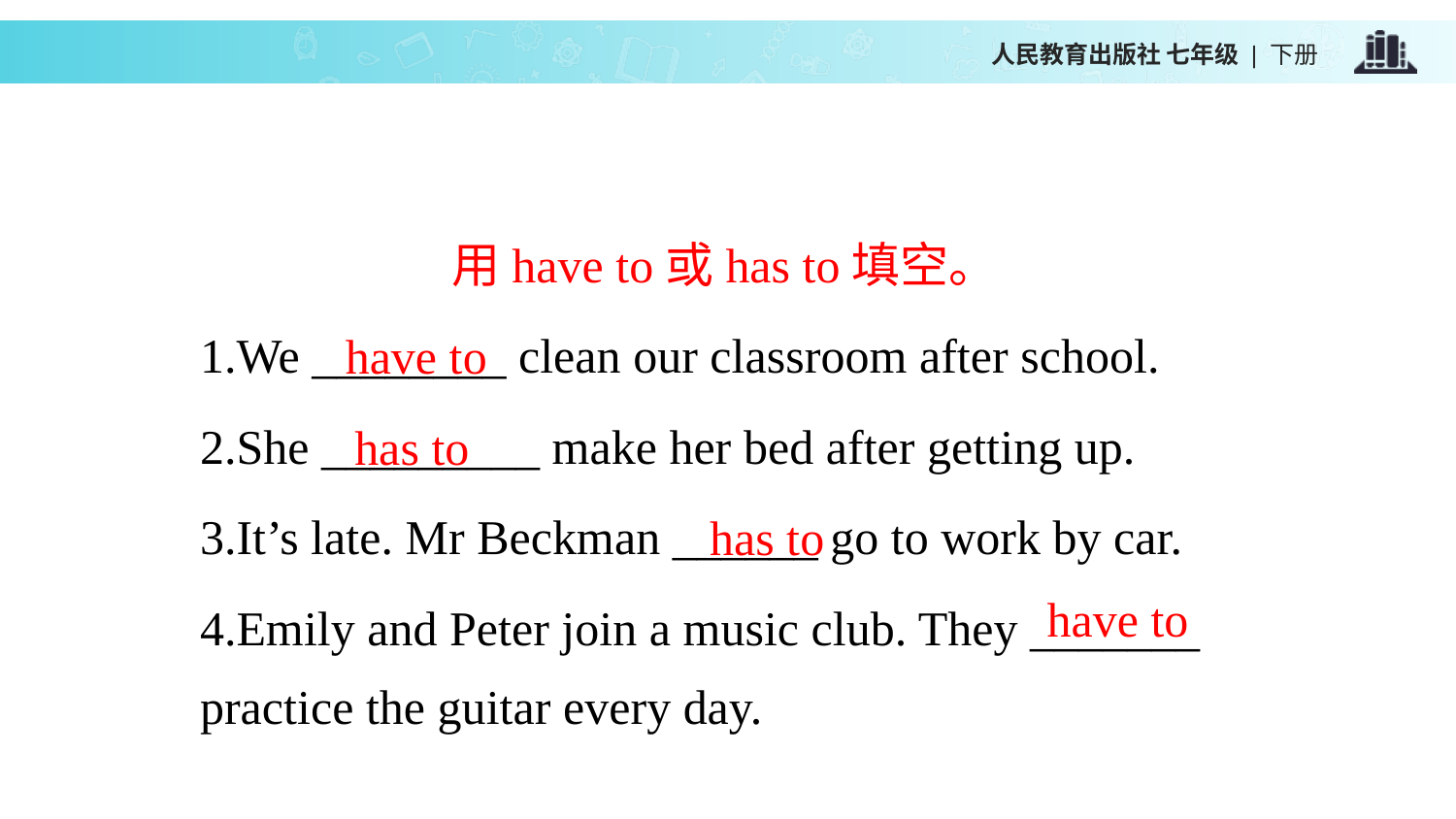

用have to或has to填空。
1.We ________ clean our classroom after school.
2.She _________ make her bed after getting up.
3.It’s late. Mr Beckman ______ go to work by car.
4.Emily and Peter join a music club. They _______ practice the guitar every day.
have to
has to
has to
have to